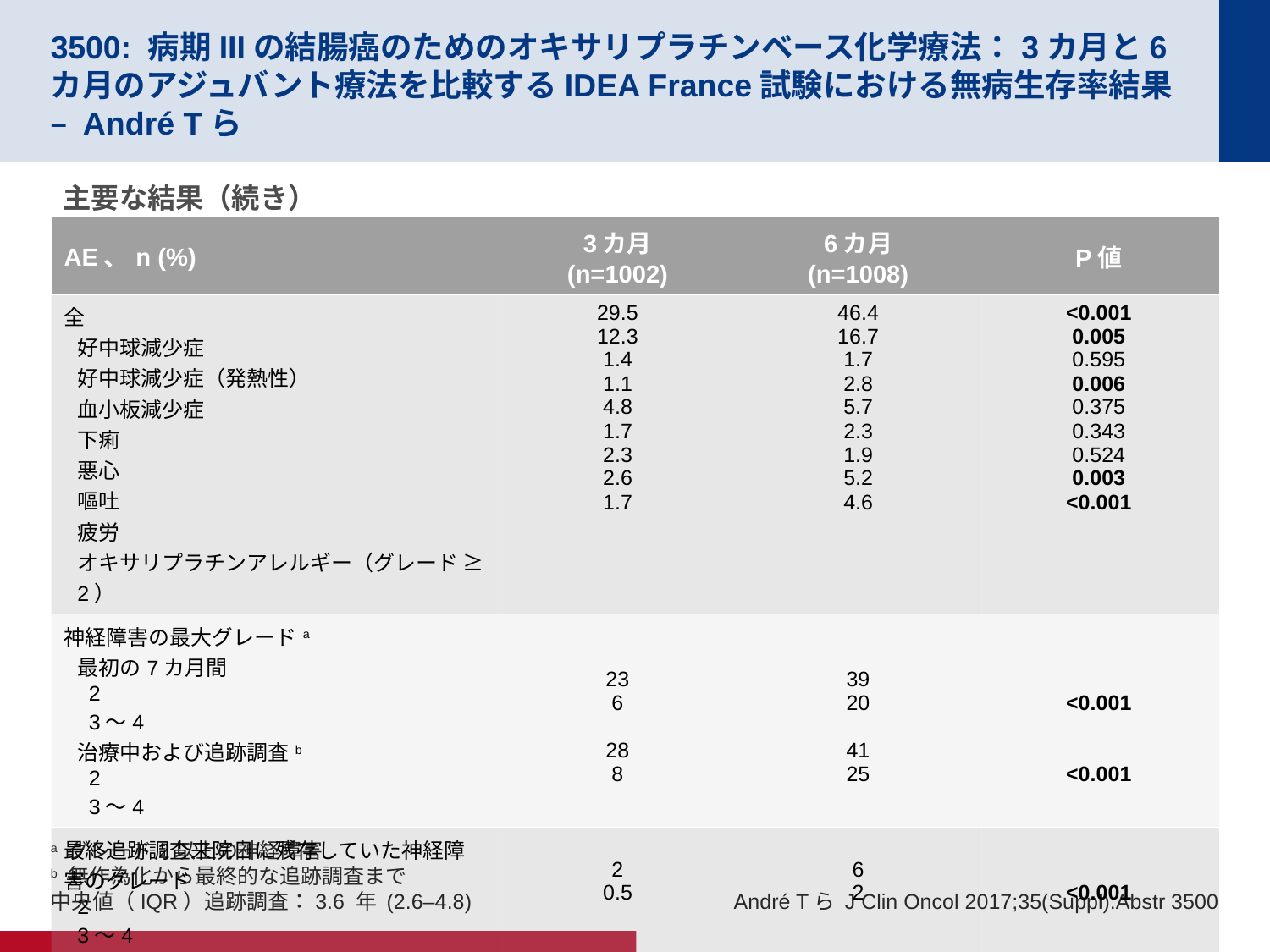

# 3500: 病期IIIの結腸癌のためのオキサリプラチンベース化学療法：3カ月と6カ月のアジュバント療法を比較するIDEA France試験における無病生存率結果 – André Tら
主要な結果（続き）
| AE、n (%) | 3カ月 (n=1002) | 6カ月 (n=1008) | P値 |
| --- | --- | --- | --- |
| 全 好中球減少症 好中球減少症（発熱性） 血小板減少症 下痢 悪心 嘔吐 疲労 オキサリプラチンアレルギー（グレード ≥2） | 29.5 12.3 1.4 1.1 4.8 1.7 2.3 2.6 1.7 | 46.4 16.7 1.7 2.8 5.7 2.3 1.9 5.2 4.6 | <0.001 0.005 0.595 0.006 0.375 0.343 0.524 0.003 <0.001 |
| 神経障害の最大グレードa 最初の7カ月間 2 3～4 治療中および追跡調査b 2 3～4 | 23 6 28 8 | 39 20 41 25 | <0.001 <0.001 |
| 最終追跡調査来院日に残存していた神経障害のグレード 2 3～4 | 2 0.5 | 6 2 | <0.001 |
a グレード2以上の神経障害
b 無作為化から最終的な追跡調査まで
中央値（IQR）追跡調査：3.6 年 (2.6–4.8)
André Tら J Clin Oncol 2017;35(Suppl):Abstr 3500